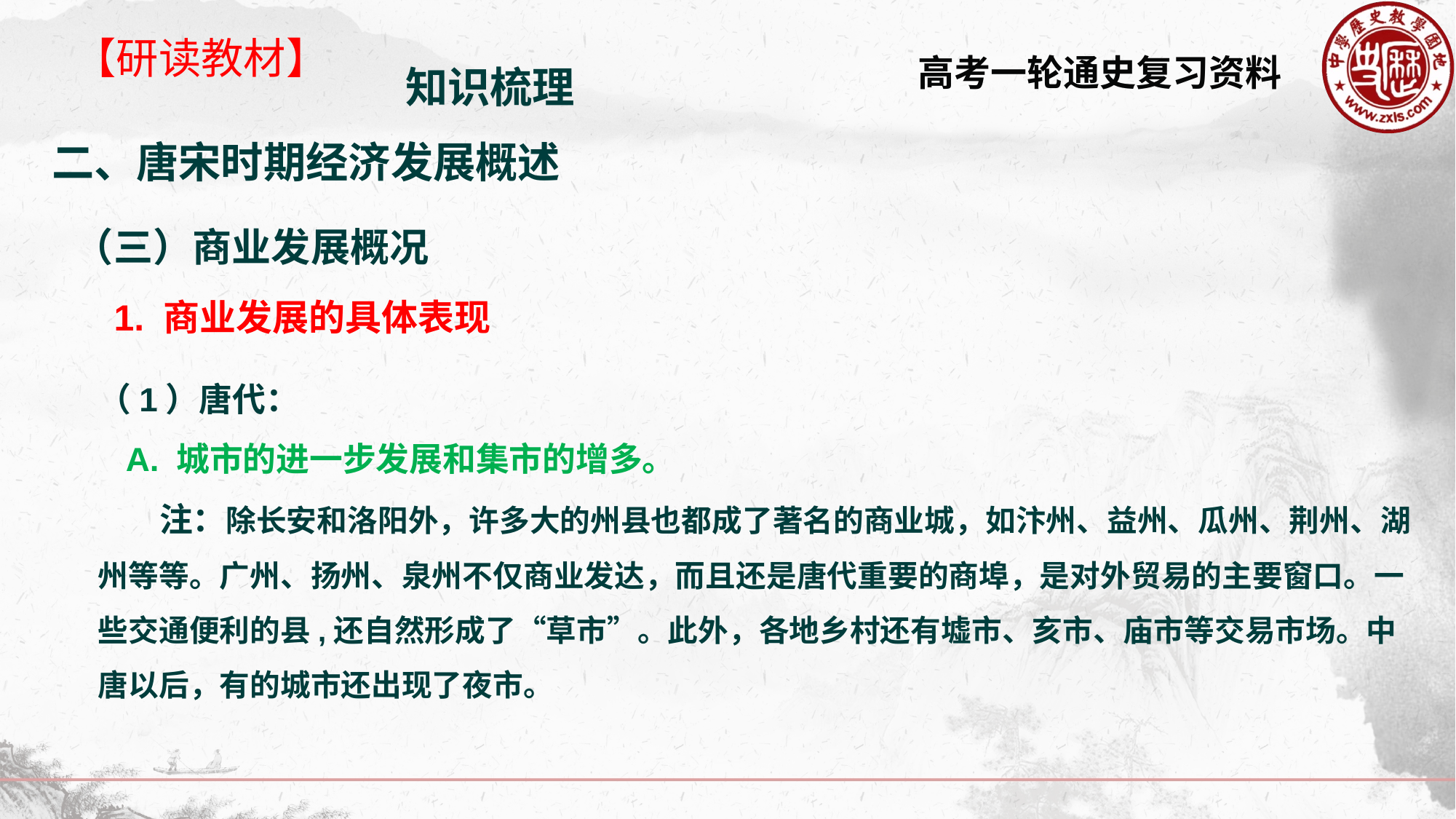

【研读教材】
知识梳理
二、唐宋时期经济发展概述
（三）商业发展概况
1. 商业发展的具体表现
（1）唐代：
   A. 城市的进一步发展和集市的增多。
       注：除长安和洛阳外，许多大的州县也都成了著名的商业城，如汴州、益州、瓜州、荆州、湖州等等。广州、扬州、泉州不仅商业发达，而且还是唐代重要的商埠，是对外贸易的主要窗口。一些交通便利的县,还自然形成了“草市”。此外，各地乡村还有墟市、亥市、庙市等交易市场。中唐以后，有的城市还出现了夜市。